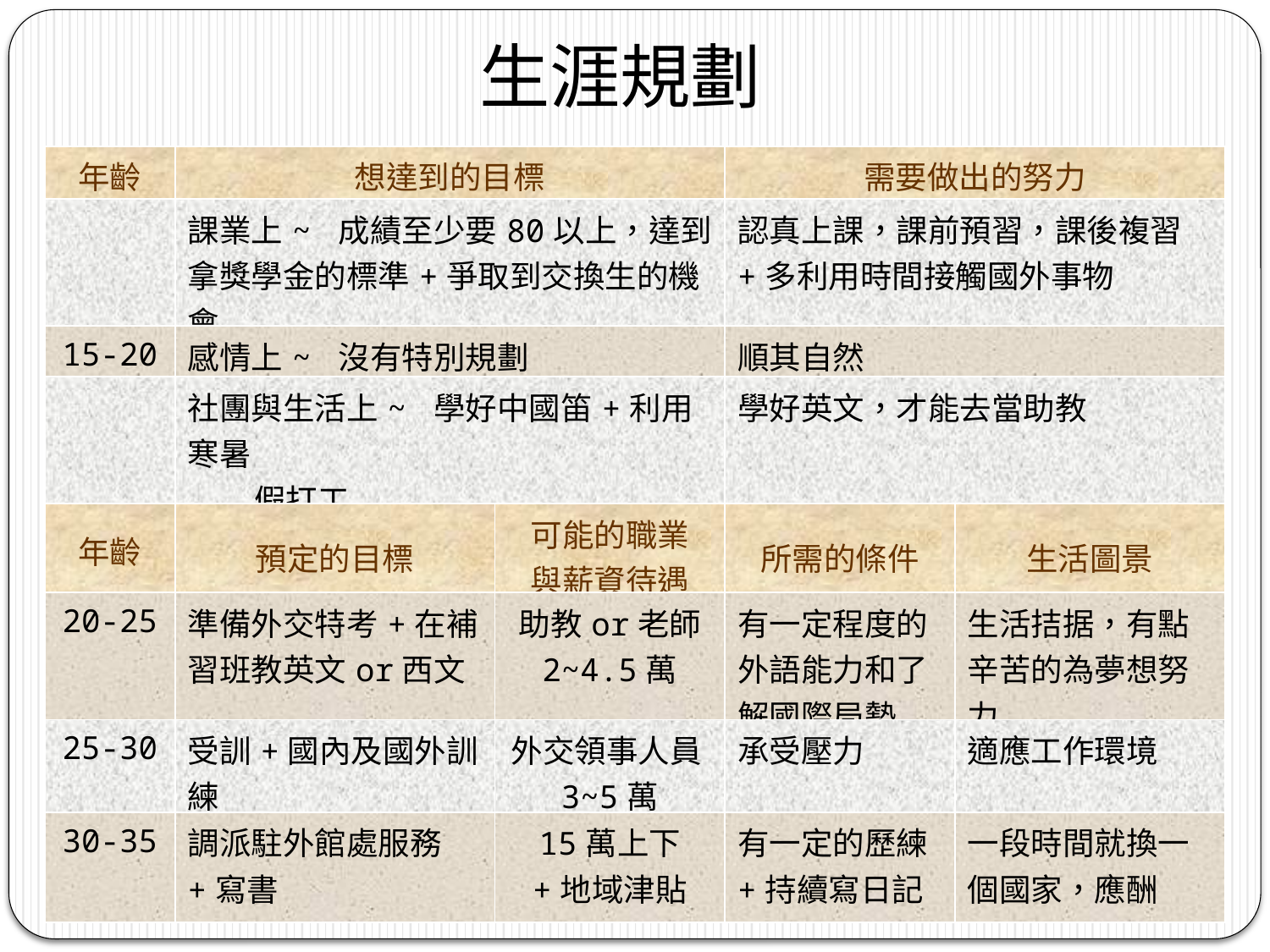

生涯規劃
| 年齡 | 想達到的目標 |  | 需要做出的努力 |  |
| --- | --- | --- | --- | --- |
|  | 課業上~ 成績至少要80以上，達到拿獎學金的標準+爭取到交換生的機會 |  | 認真上課，課前預習，課後複習+多利用時間接觸國外事物 |  |
| 15-20 | 感情上~ 沒有特別規劃 |  | 順其自然 |  |
|  | 社團與生活上~ 學好中國笛+利用寒暑 假打工 |  | 學好英文，才能去當助教 |  |
| 年齡 | 預定的目標 | 可能的職業 與薪資待遇 | 所需的條件 | 生活圖景 |
| 20-25 | 準備外交特考+在補習班教英文or西文 | 助教or老師 2~4.5萬 | 有一定程度的外語能力和了解國際局勢 | 生活拮据，有點辛苦的為夢想努力 |
| 25-30 | 受訓+國內及國外訓練 | 外交領事人員 3~5萬 | 承受壓力 | 適應工作環境 |
| 30-35 | 調派駐外館處服務+寫書 | 15萬上下 +地域津貼 | 有一定的歷練+持續寫日記 | 一段時間就換一個國家，應酬 |